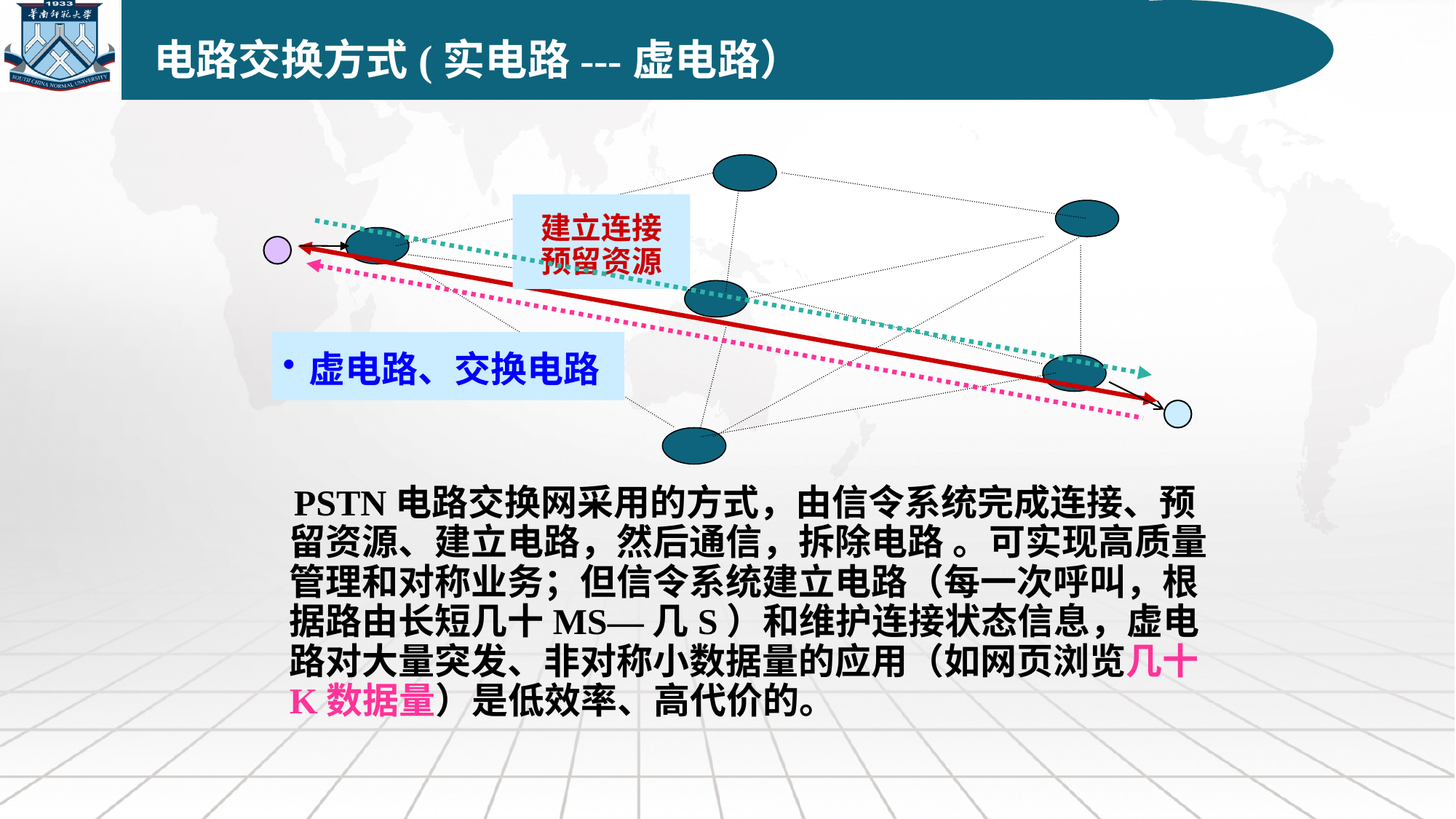

电路交换方式(实电路---虚电路）

建立连接
预留资源

虚电路、交换电路

     PSTN电路交换网采用的方式，由信令系统完成连接、预留资源、建立电路，然后通信，拆除电路 。可实现高质量管理和对称业务；但信令系统建立电路（每一次呼叫，根据路由长短几十MS—几S）和维护连接状态信息，虚电路对大量突发、非对称小数据量的应用（如网页浏览几十K数据量）是低效率、高代价的。